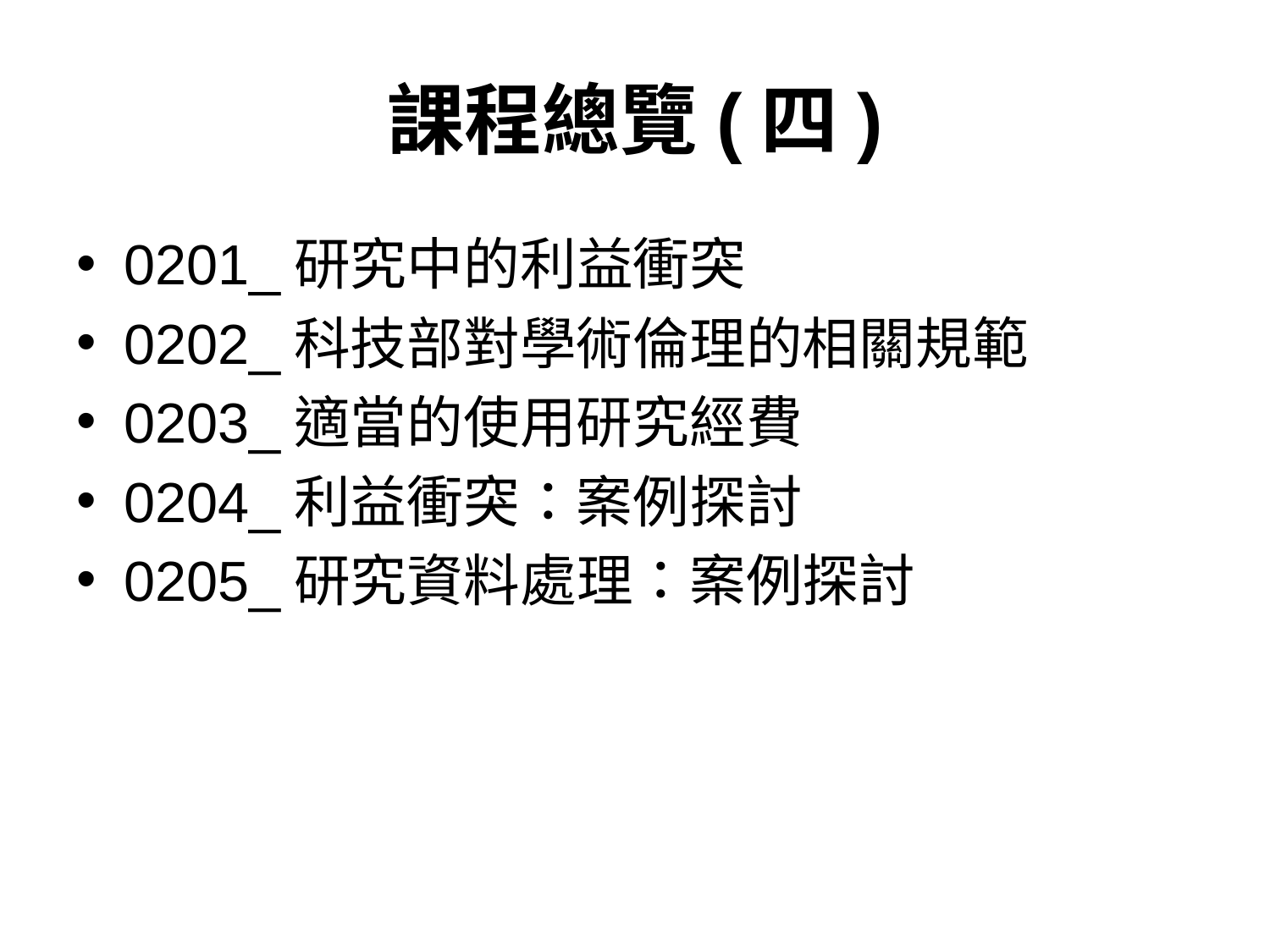

# 課程總覽(四)
0201_研究中的利益衝突
0202_科技部對學術倫理的相關規範
0203_適當的使用研究經費
0204_利益衝突：案例探討
0205_研究資料處理：案例探討